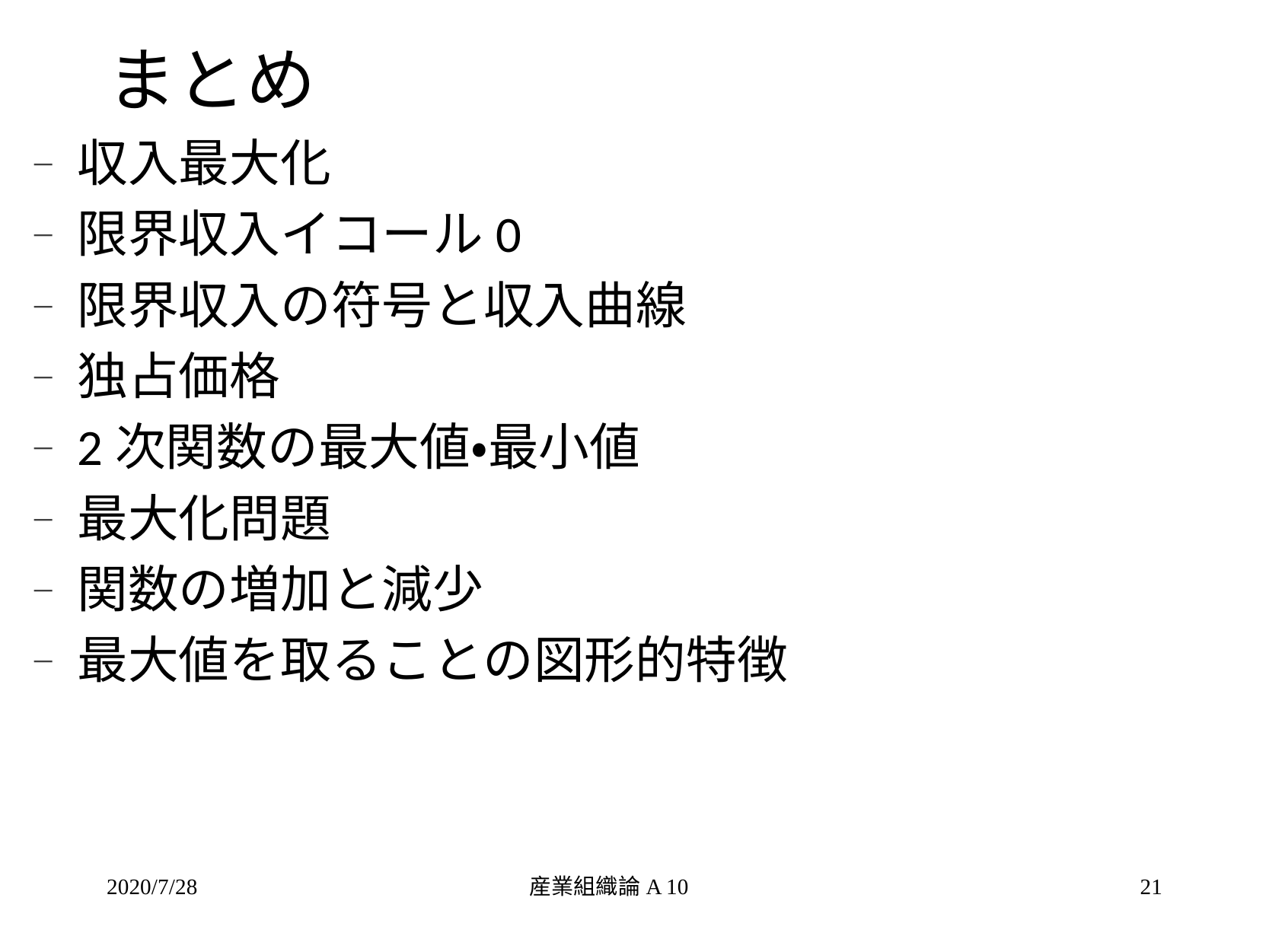

# まとめ
収入最大化
限界収入イコール0
限界収入の符号と収入曲線
独占価格
2次関数の最大値・最小値
最大化問題
関数の増加と減少
最大値を取ることの図形的特徴

2020/7/28
産業組織論A 10
21